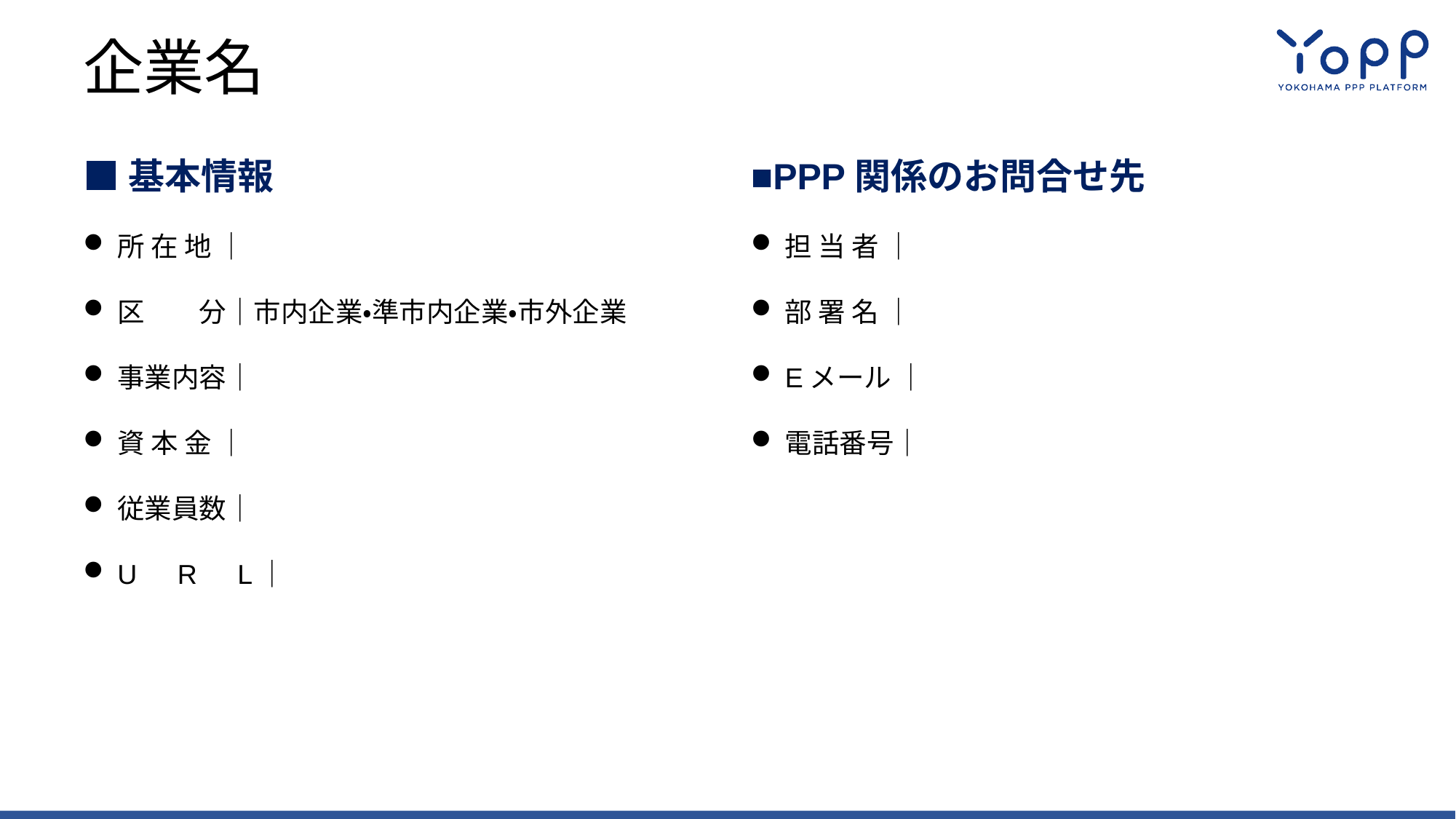

企業名
■基本情報

所 在 地 ｜

区　　分｜市内企業・準市内企業・市外企業

事業内容｜

資 本 金 ｜

従業員数｜

U　R　L｜

■PPP関係のお問合せ先

担 当 者 ｜

部 署 名 ｜

Eメール ｜

電話番号｜